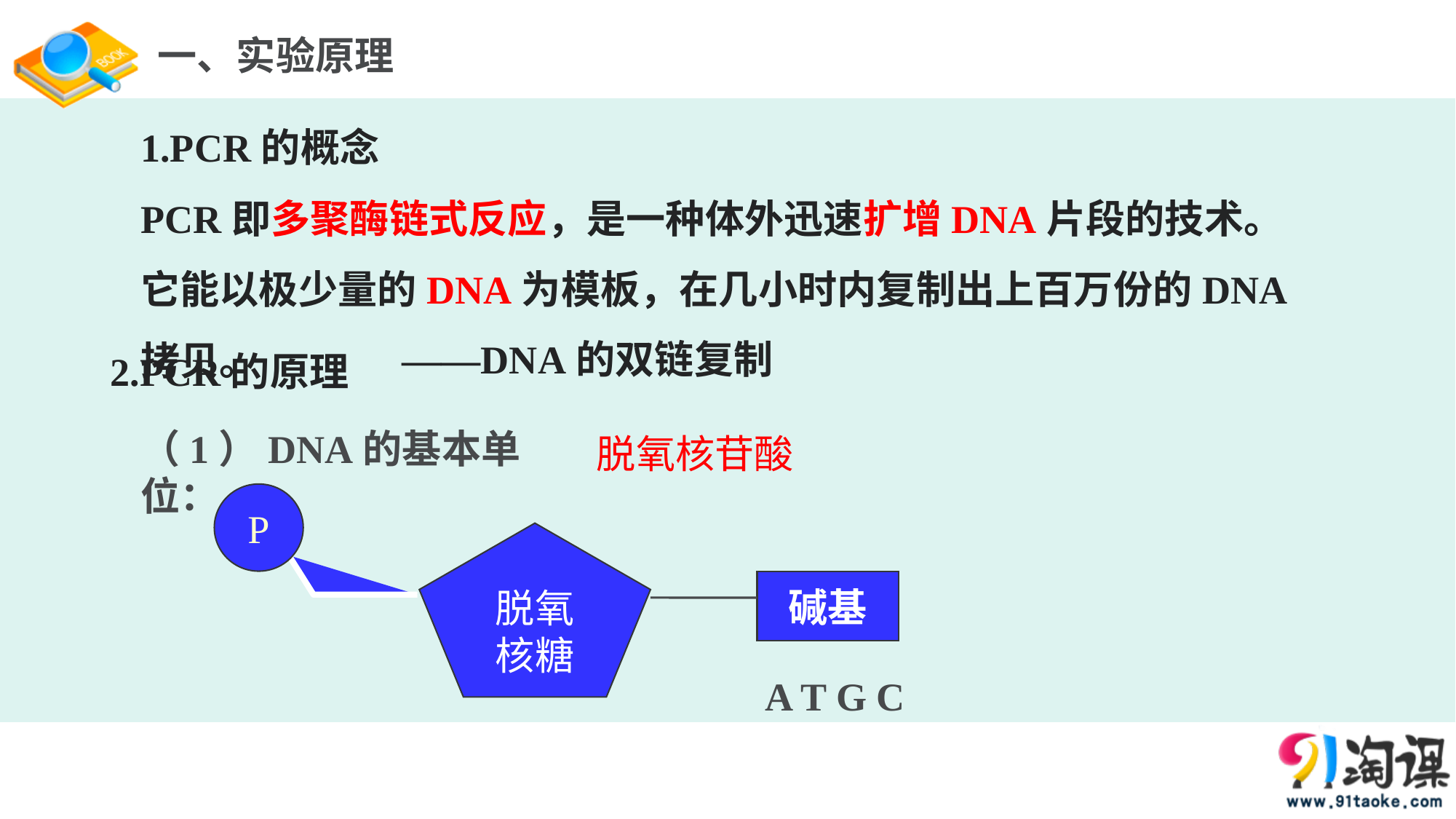

一、实验原理
1.PCR的概念
PCR即多聚酶链式反应，是一种体外迅速扩增DNA片段的技术。它能以极少量的DNA为模板，在几小时内复制出上百万份的DNA拷贝。
2.PCR的原理
——DNA的双链复制
（1）DNA的基本单位：
脱氧核苷酸
P
脱氧
核糖

碱基

A T G C